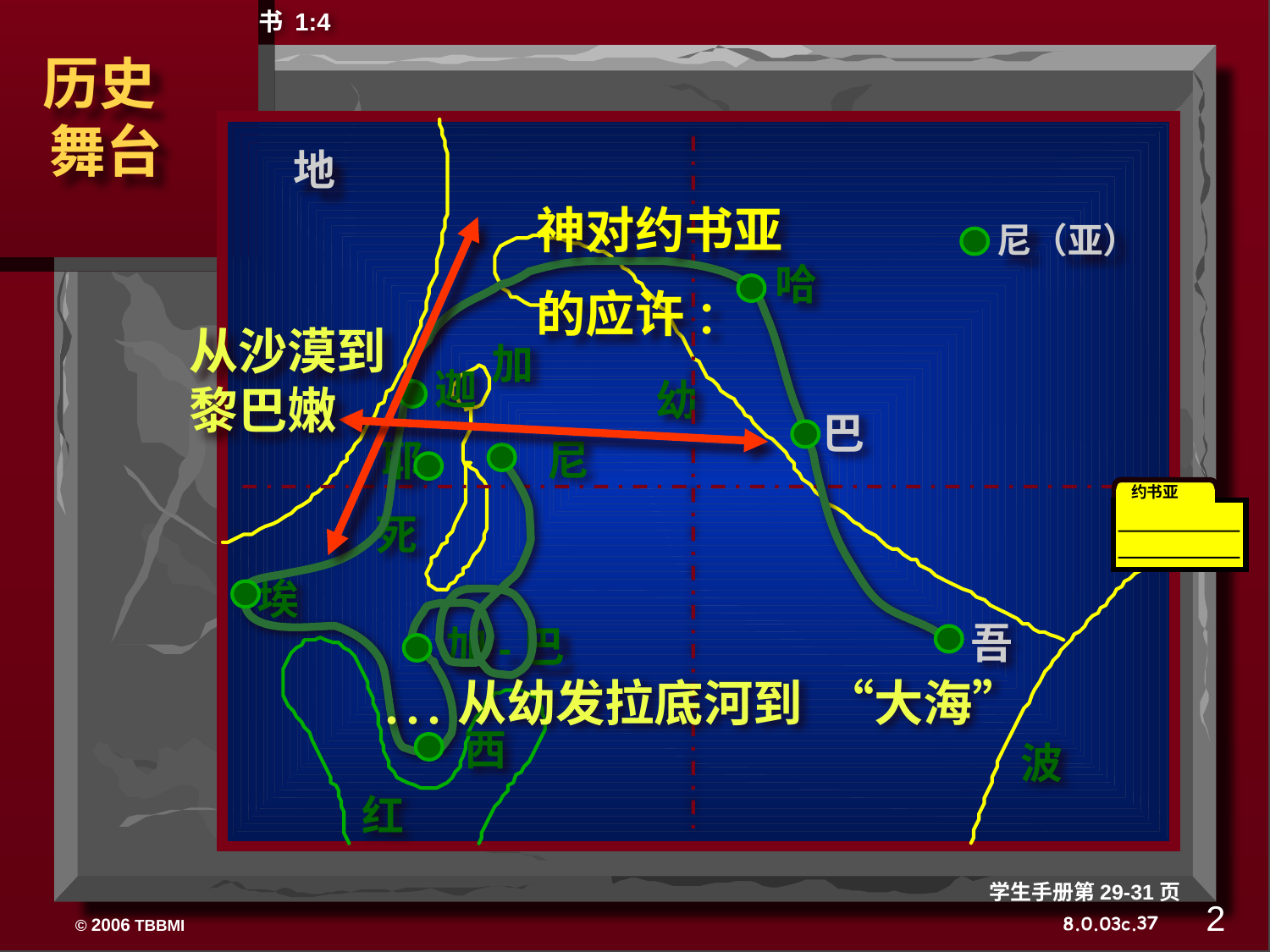

书 1:4

 历史
 舞台

地

神对约书亚
的应许:
尼（亚）

哈

从沙漠到黎巴嫩
加
迦

幼

巴

耶
尼

约书亚

死

埃

吾
加-巴

...从幼发拉底河到  “大海”
西
波

红
学生手册第29-31页
2
37